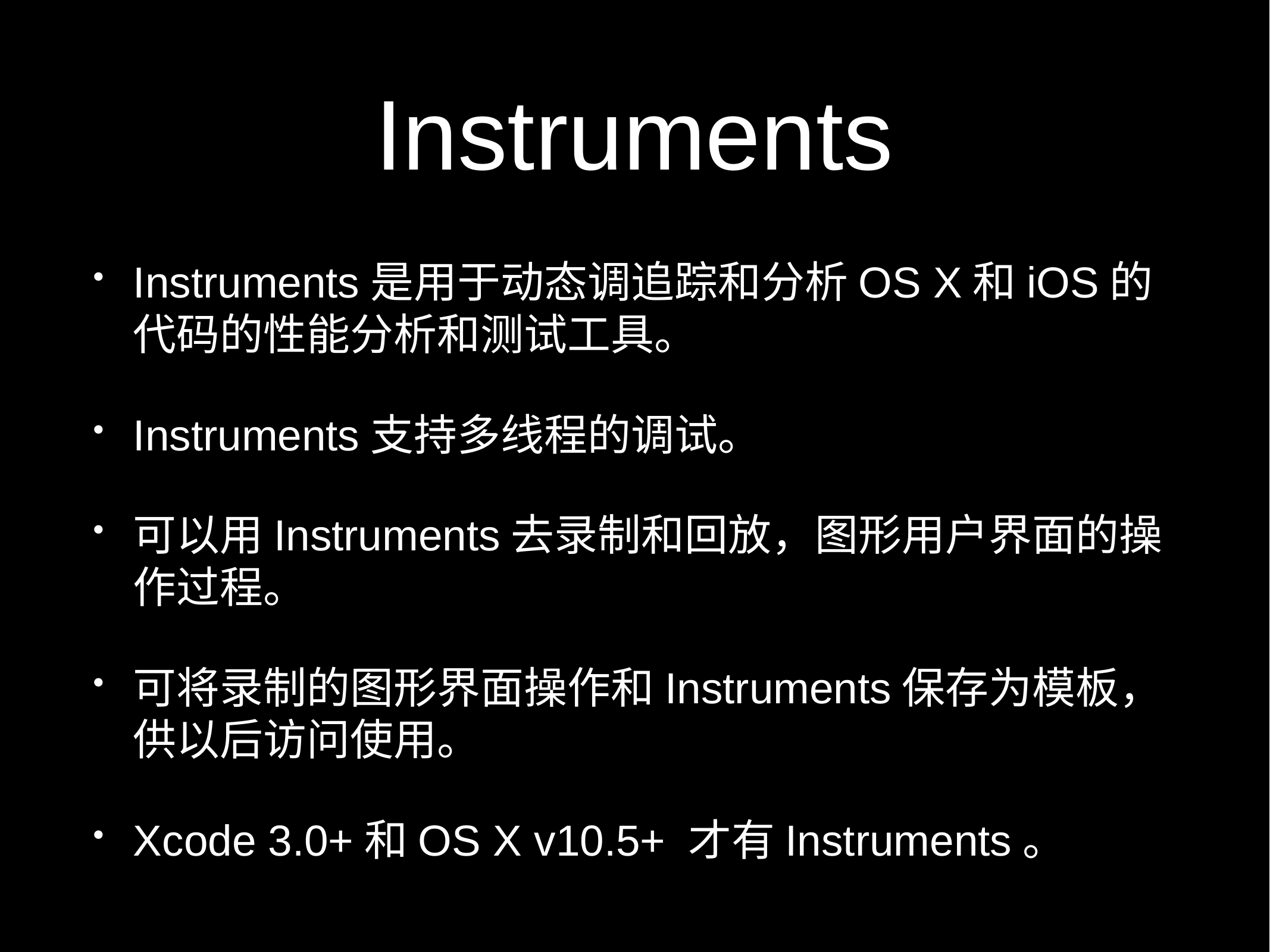

# Instruments
Instruments是用于动态调追踪和分析OS X和iOS的代码的性能分析和测试工具。
Instruments支持多线程的调试。
可以用Instruments去录制和回放，图形用户界面的操作过程。
可将录制的图形界面操作和Instruments保存为模板，供以后访问使用。
Xcode 3.0+和OS X v10.5+ 才有Instruments。